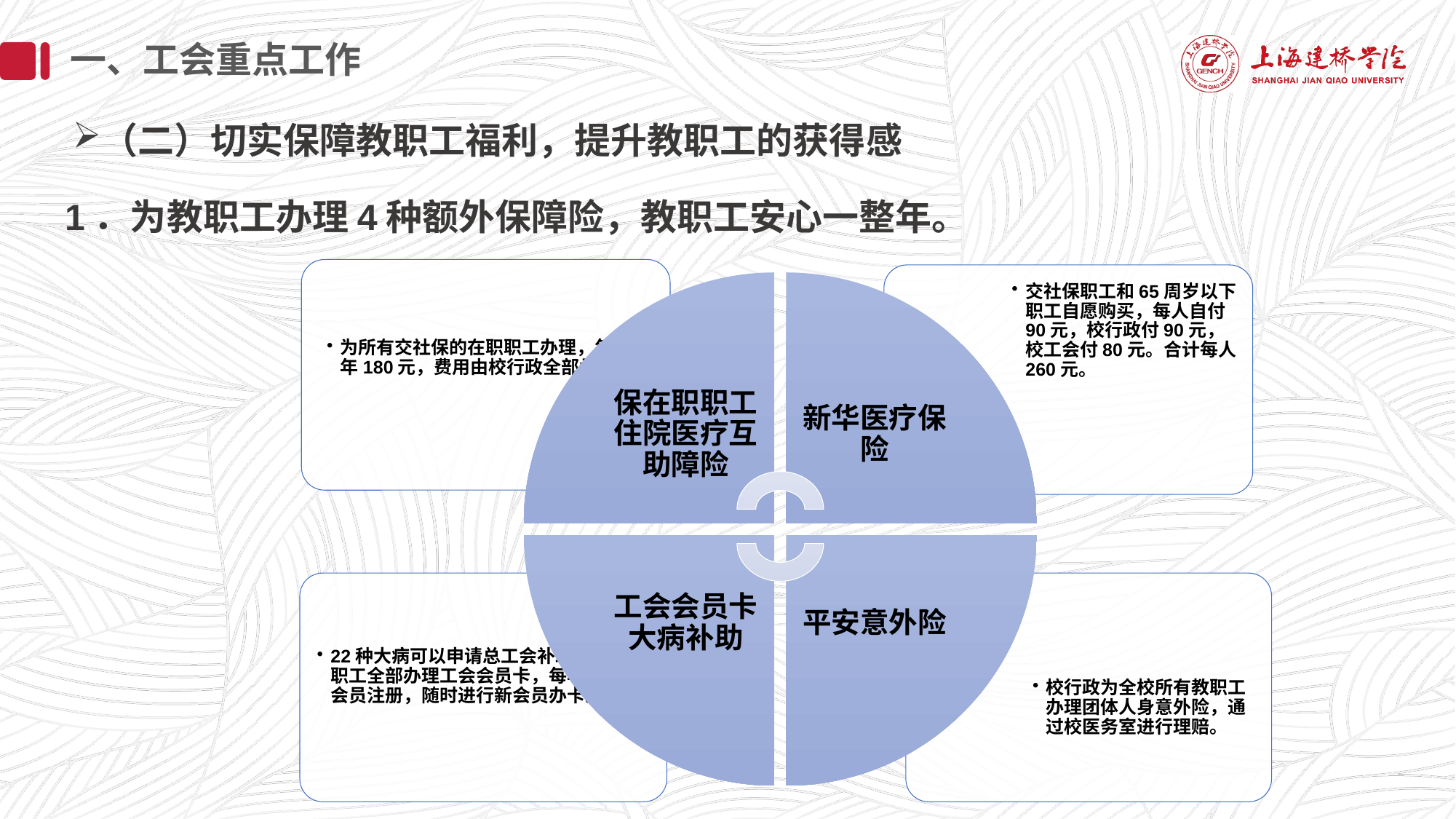

# 一、工会重点工作
（二）切实保障教职工福利，提升教职工的获得感
1．为教职工办理4种额外保障险，教职工安心一整年。

校行政为全校所有教职工办理团体人身意外险，通过校医务室进行理赔。

22种大病可以申请总工会补助，交社保职工全部办理工会会员卡，每年进行老会员注册，随时进行新会员办卡。
交社保职工和65周岁以下职工自愿购买，每人自付90元，校行政付90元，校工会付80元。合计每人260元。

为所有交社保的在职职工办理，每人每年180元，费用由校行政全部承担。
保在职职工住院医疗互助障险
新华医疗保险
平安意外险
工会会员卡大病补助